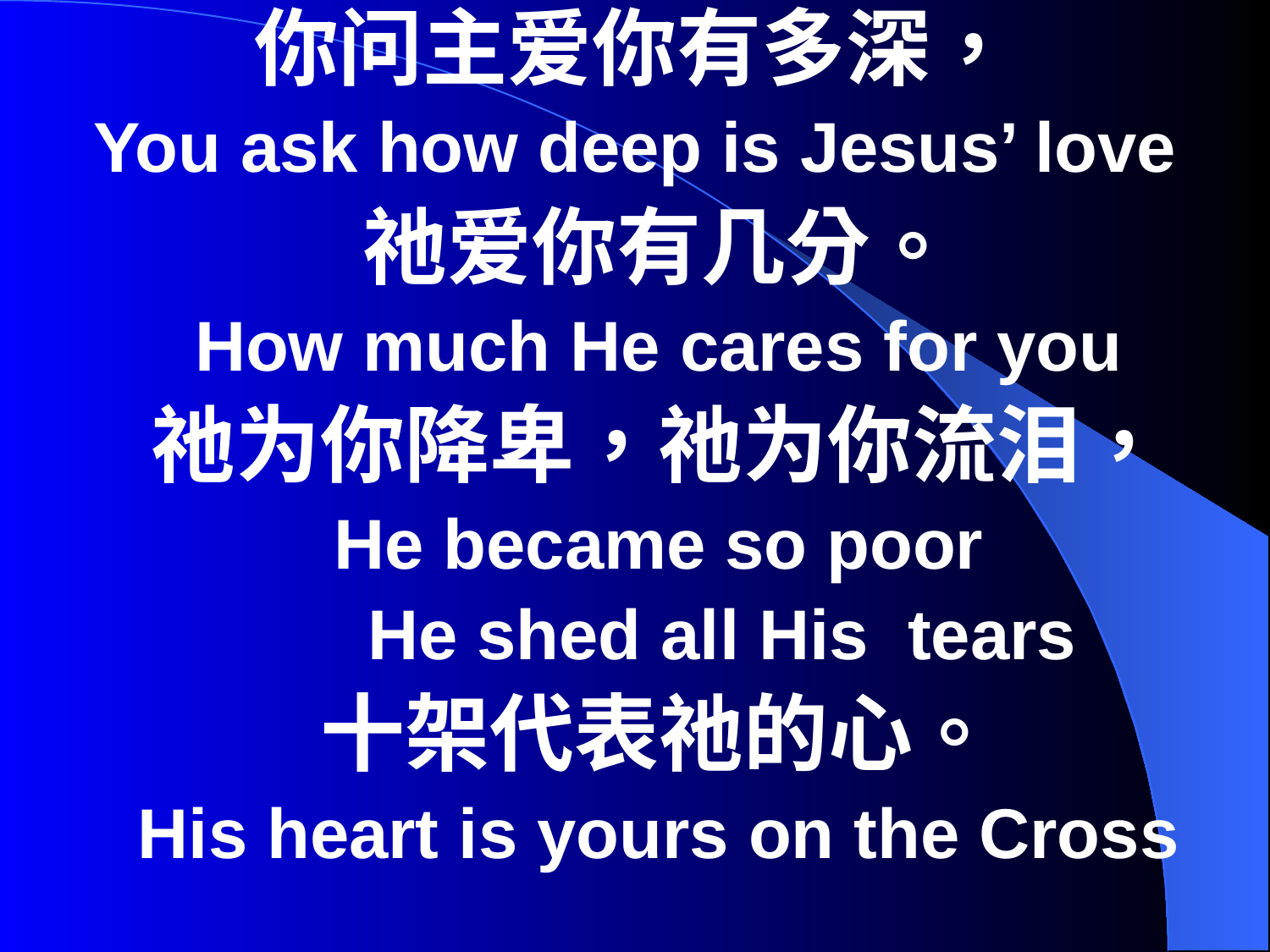

你问主爱你有多深，
You ask how deep is Jesus’ love
	祂爱你有几分。
	How much He cares for you
	祂为你降卑，祂为你流泪，
	He became so poor
		He shed all His  tears
	十架代表祂的心。
	His heart is yours on the Cross